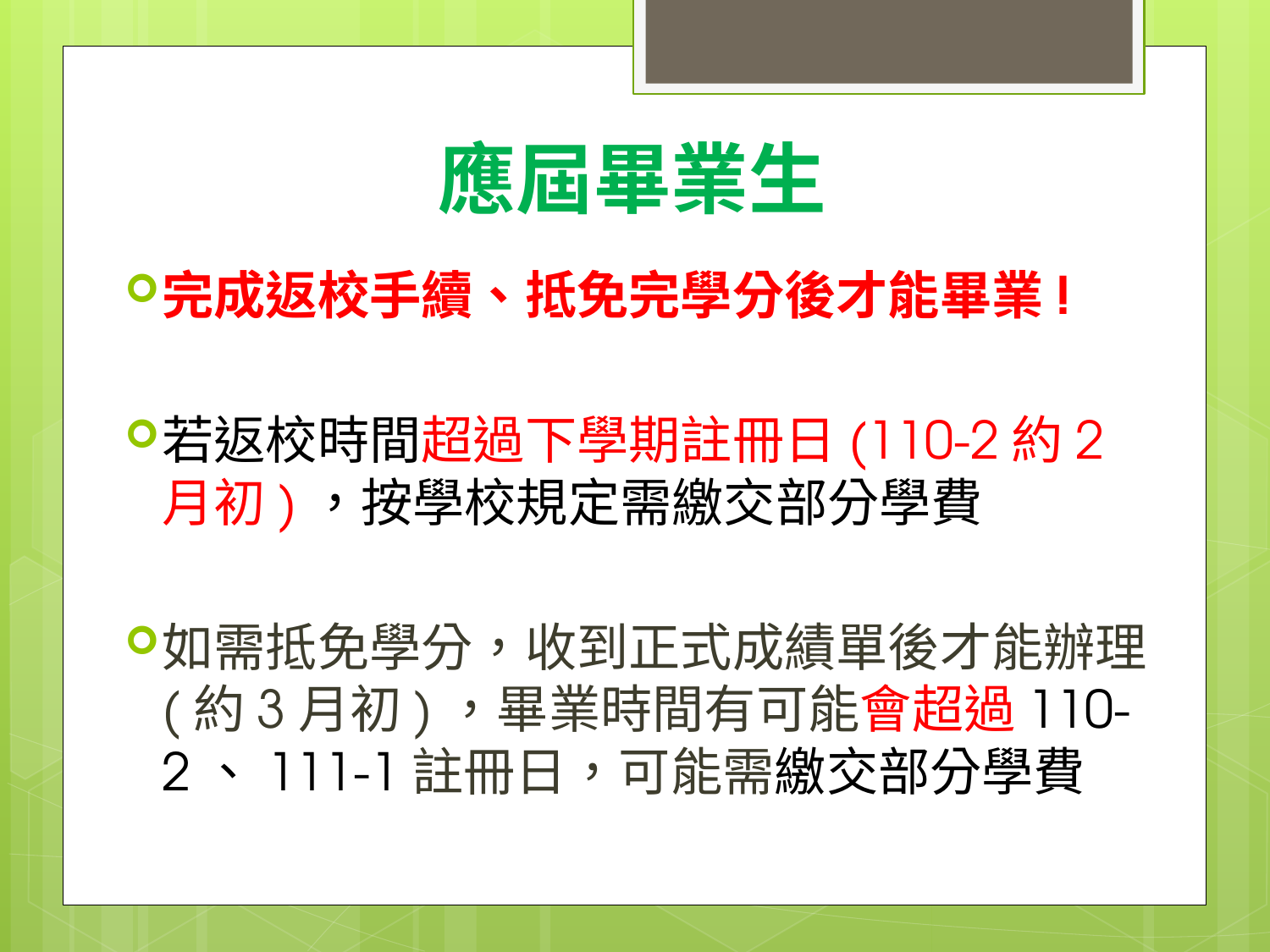

# 應屆畢業生
完成返校手續、抵免完學分後才能畢業!

若返校時間超過下學期註冊日(110-2約2月初)，按學校規定需繳交部分學費

如需抵免學分，收到正式成績單後才能辦理(約3月初)，畢業時間有可能會超過110-2、111-1註冊日，可能需繳交部分學費